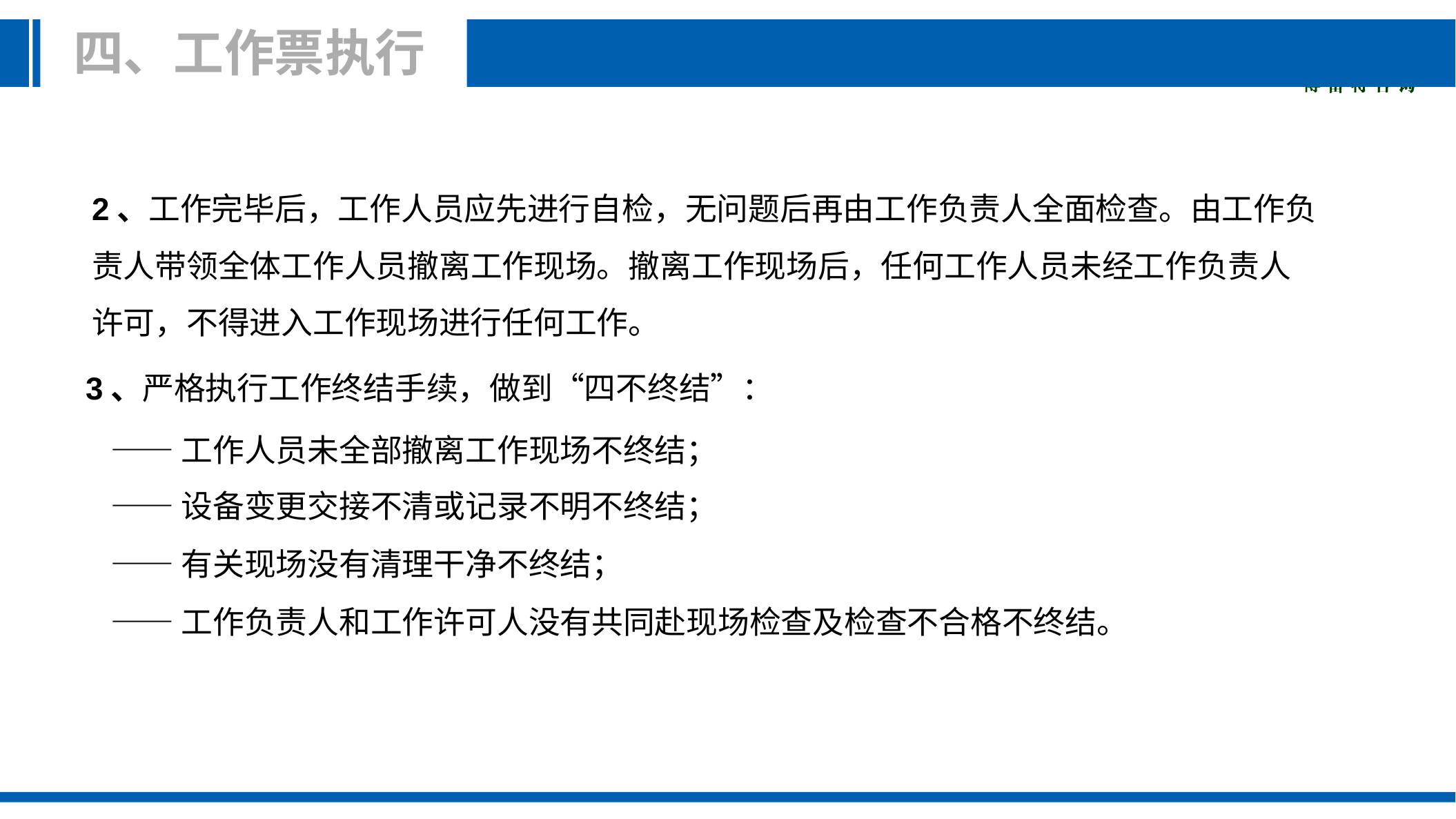

四、工作票执行
2、工作完毕后，工作人员应先进行自检，无问题后再由工作负责人全面检查。由工作负责人带领全体工作人员撤离工作现场。撤离工作现场后，任何工作人员未经工作负责人许可，不得进入工作现场进行任何工作。
 3、严格执行工作终结手续，做到“四不终结”：
——工作人员未全部撤离工作现场不终结；
——设备变更交接不清或记录不明不终结；
——有关现场没有清理干净不终结；
——工作负责人和工作许可人没有共同赴现场检查及检查不合格不终结。